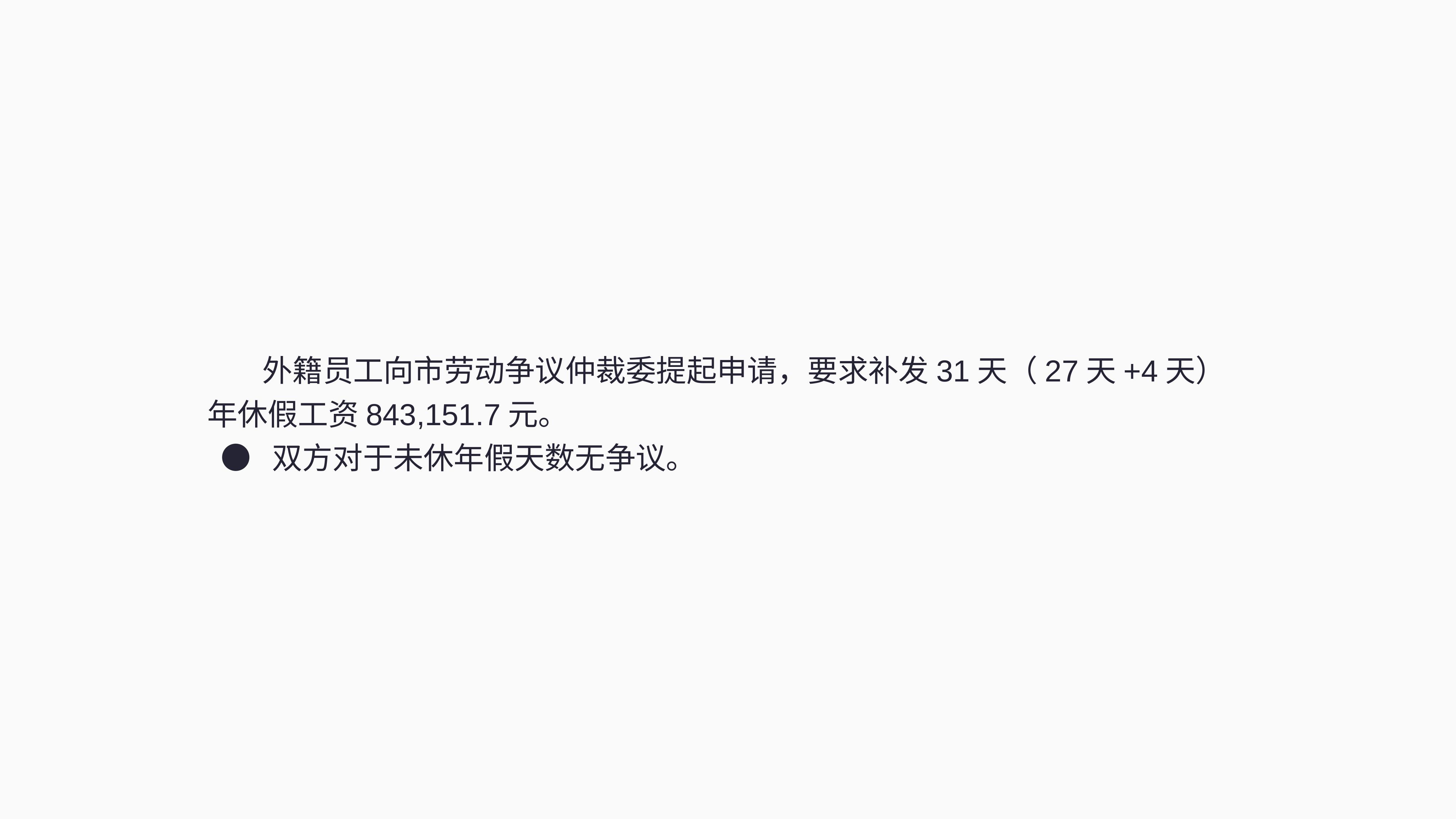

外籍员工向市劳动争议仲裁委提起申请，要求补发31天（27天+4天）年休假工资843,151.7元。
  ●  双方对于未休年假天数无争议。